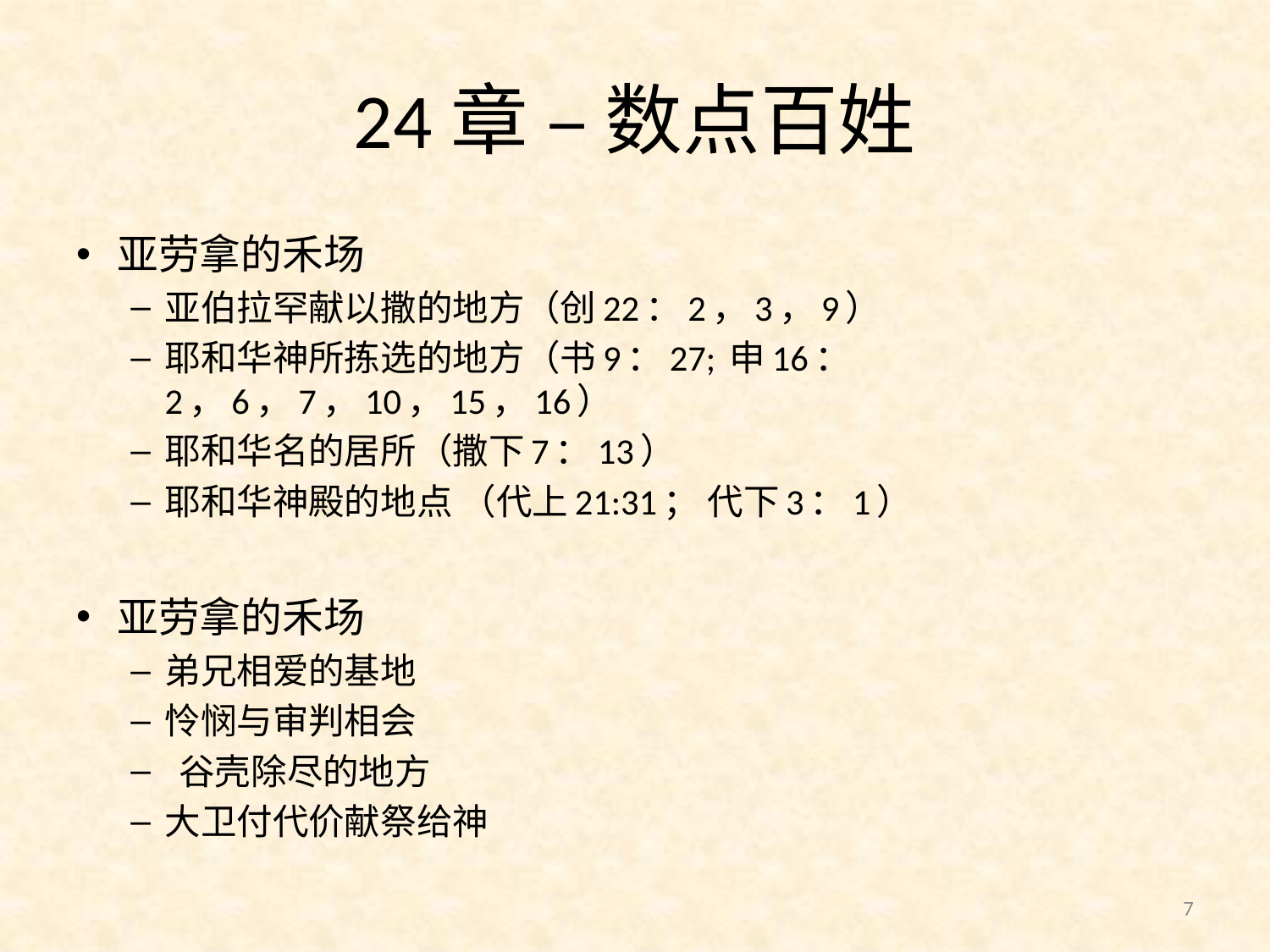

# 24章 – 数点百姓
亚劳拿的禾场
亚伯拉罕献以撒的地方（创22：2，3，9）
耶和华神所拣选的地方（书9：27; 申16：2，6，7，10，15，16）
耶和华名的居所（撒下7：13）
耶和华神殿的地点 （代上21:31； 代下3：1）

亚劳拿的禾场
弟兄相爱的基地
怜悯与审判相会
 谷壳除尽的地方
大卫付代价献祭给神
7